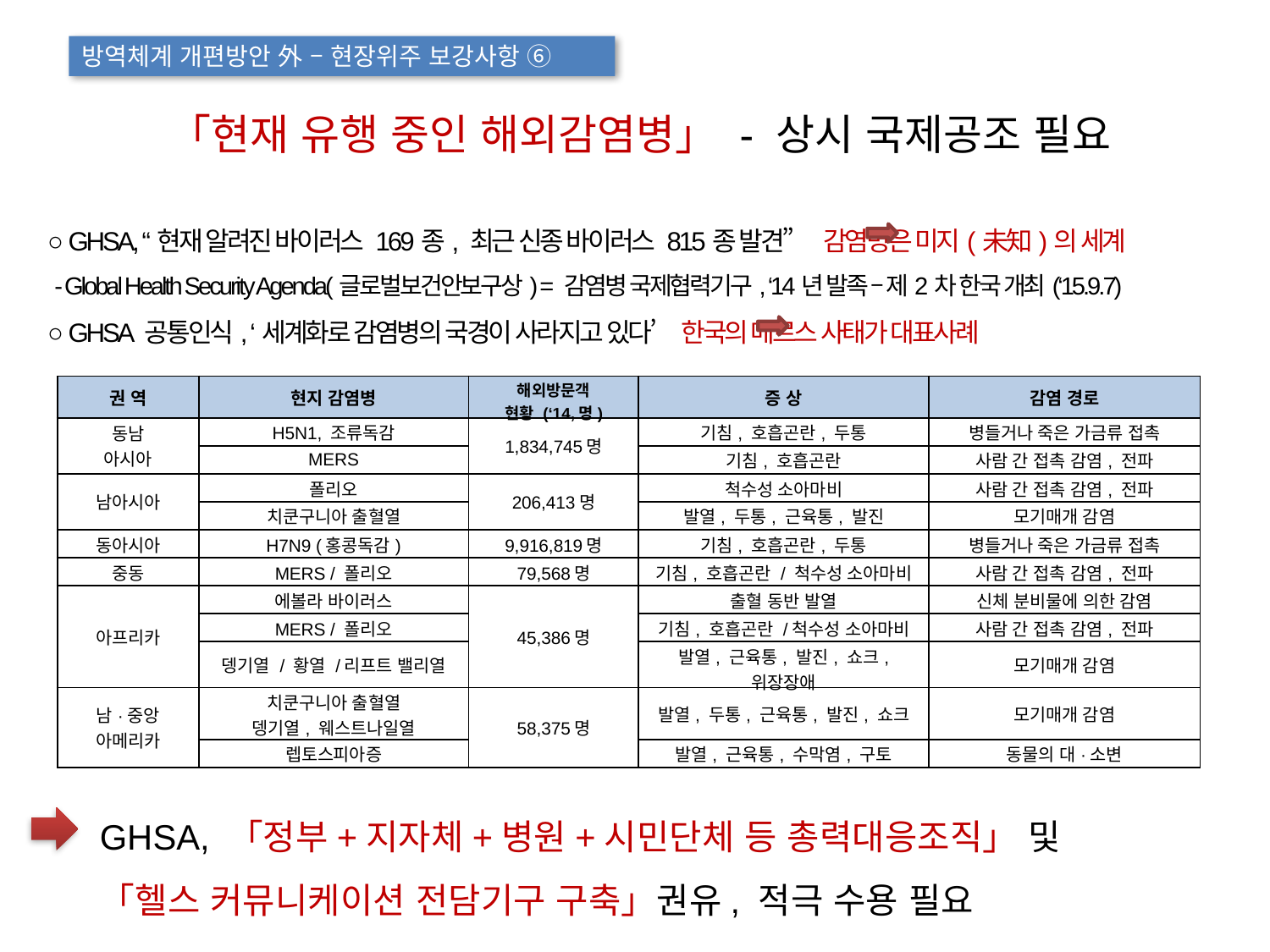

방역체계 개편방안 外 – 현장위주 보강사항 ⑥
「현재 유행 중인 해외감염병」 - 상시 국제공조 필요
○ GHSA, “현재 알려진 바이러스 169종, 최근 신종 바이러스 815종 발견”      감염병은 미지(未知)의 세계
 - Global Health Security Agenda(글로벌보건안보구상) = 감염병 국제협력기구, ‘14년 발족 – 제2차 한국 개최(‘15.9.7)
○ GHSA 공통인식, ‘세계화로 감염병의 국경이 사라지고 있다’     한국의 메르스 사태가 대표사례

| 권 역 | 현지 감염병 | 해외방문객 현황 (‘14,명) | 증 상 | 감염 경로 |
| --- | --- | --- | --- | --- |
| 동남 아시아 | H5N1, 조류독감 | 1,834,745명 | 기침, 호흡곤란, 두통 | 병들거나 죽은 가금류 접촉 |
|  | MERS |  | 기침, 호흡곤란 | 사람 간 접촉 감염, 전파 |
| 남아시아 | 폴리오 | 206,413명 | 척수성 소아마비 | 사람 간 접촉 감염, 전파 |
|  | 치쿤구니아 출혈열 |  | 발열, 두통, 근육통, 발진 | 모기매개 감염 |
| 동아시아 | H7N9 (홍콩독감) | 9,916,819명 | 기침, 호흡곤란, 두통 | 병들거나 죽은 가금류 접촉 |
| 중동 | MERS / 폴리오 | 79,568명 | 기침, 호흡곤란 / 척수성 소아마비 | 사람 간 접촉 감염, 전파 |
| 아프리카 | 에볼라 바이러스 | 45,386명 | 출혈 동반 발열 | 신체 분비물에 의한 감염 |
|  | MERS / 폴리오 |  | 기침, 호흡곤란 /척수성 소아마비 | 사람 간 접촉 감염, 전파 |
|  | 뎅기열 / 황열 /리프트 밸리열 |  | 발열, 근육통, 발진, 쇼크, 위장장애 | 모기매개 감염 |
| 남·중앙 아메리카 | 치쿤구니아 출혈열 뎅기열, 웨스트나일열 | 58,375명 | 발열, 두통, 근육통, 발진, 쇼크 | 모기매개 감염 |
|  | 렙토스피아증 |  | 발열, 근육통, 수막염, 구토 | 동물의 대·소변 |
GHSA, 「정부+지자체+병원+시민단체 등 총력대응조직」 및
「헬스 커뮤니케이션 전담기구 구축」권유, 적극 수용 필요